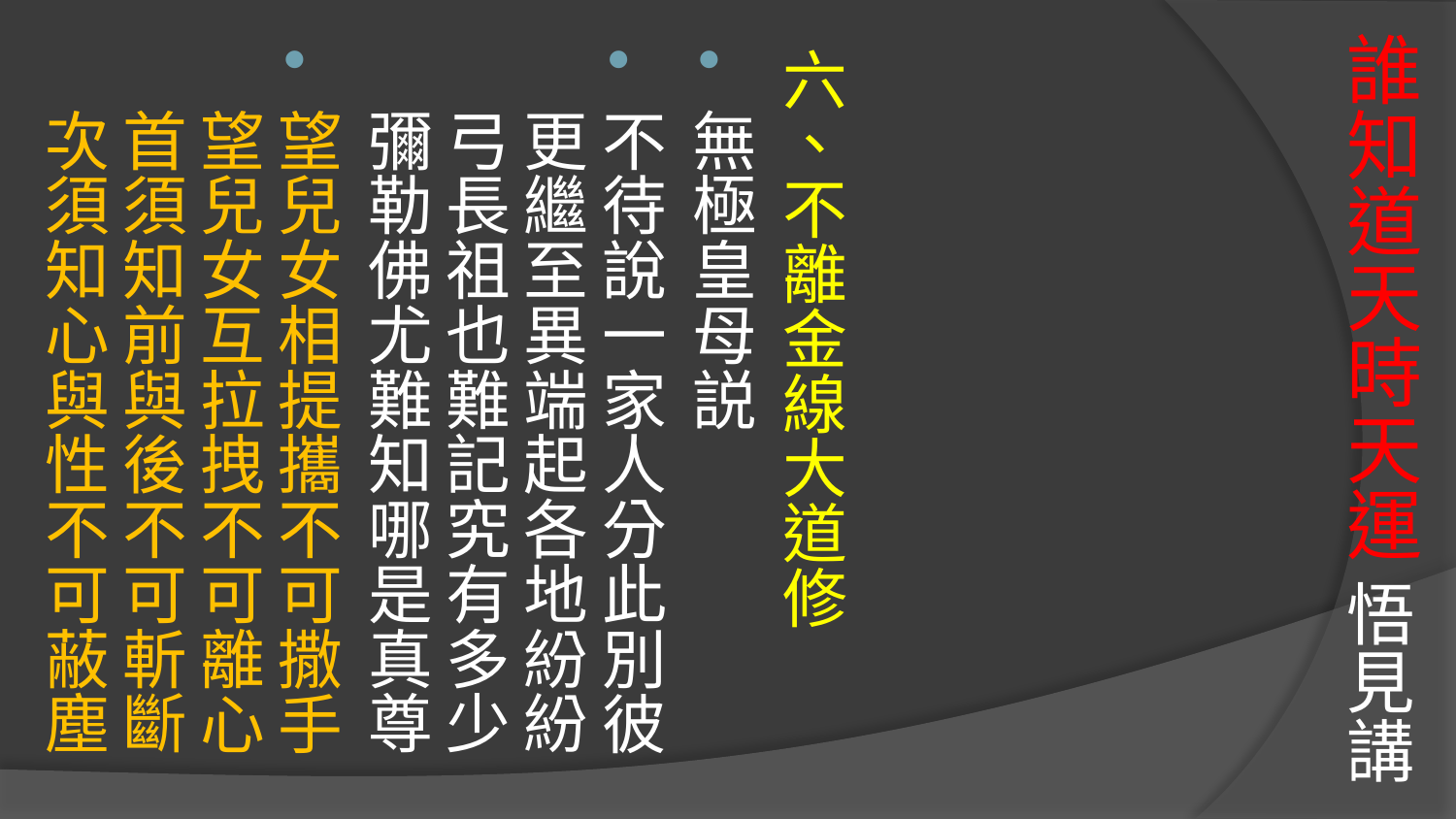

# 誰知道天時天運 悟見講
六、不離金線大道修
無極皇母説
不待說一家人分此別彼 
更繼至異端起各地紛紛
弓長祖也難記究有多少 
彌勒佛尤難知哪是真尊
望兒女相提攜不可撒手 
望兒女互拉拽不可離心
首須知前與後不可斬斷 
次須知心與性不可蔽塵